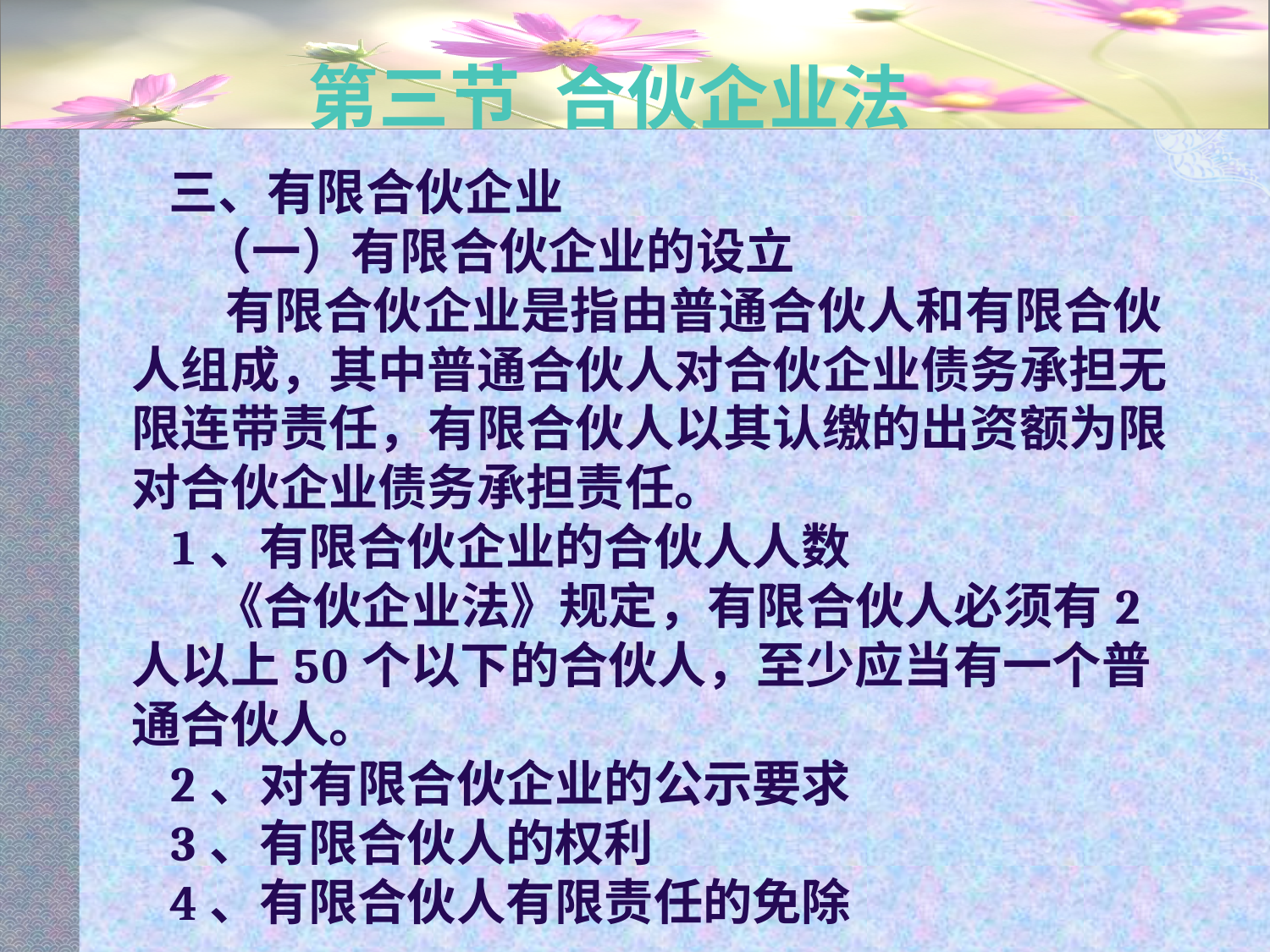

# 第三节  合伙企业法
三、有限合伙企业
  （一）有限合伙企业的设立
    有限合伙企业是指由普通合伙人和有限合伙人组成，其中普通合伙人对合伙企业债务承担无限连带责任，有限合伙人以其认缴的出资额为限对合伙企业债务承担责任。
1、有限合伙企业的合伙人人数
   《合伙企业法》规定，有限合伙人必须有2人以上50个以下的合伙人，至少应当有一个普通合伙人。
2、对有限合伙企业的公示要求
3、有限合伙人的权利
4、有限合伙人有限责任的免除